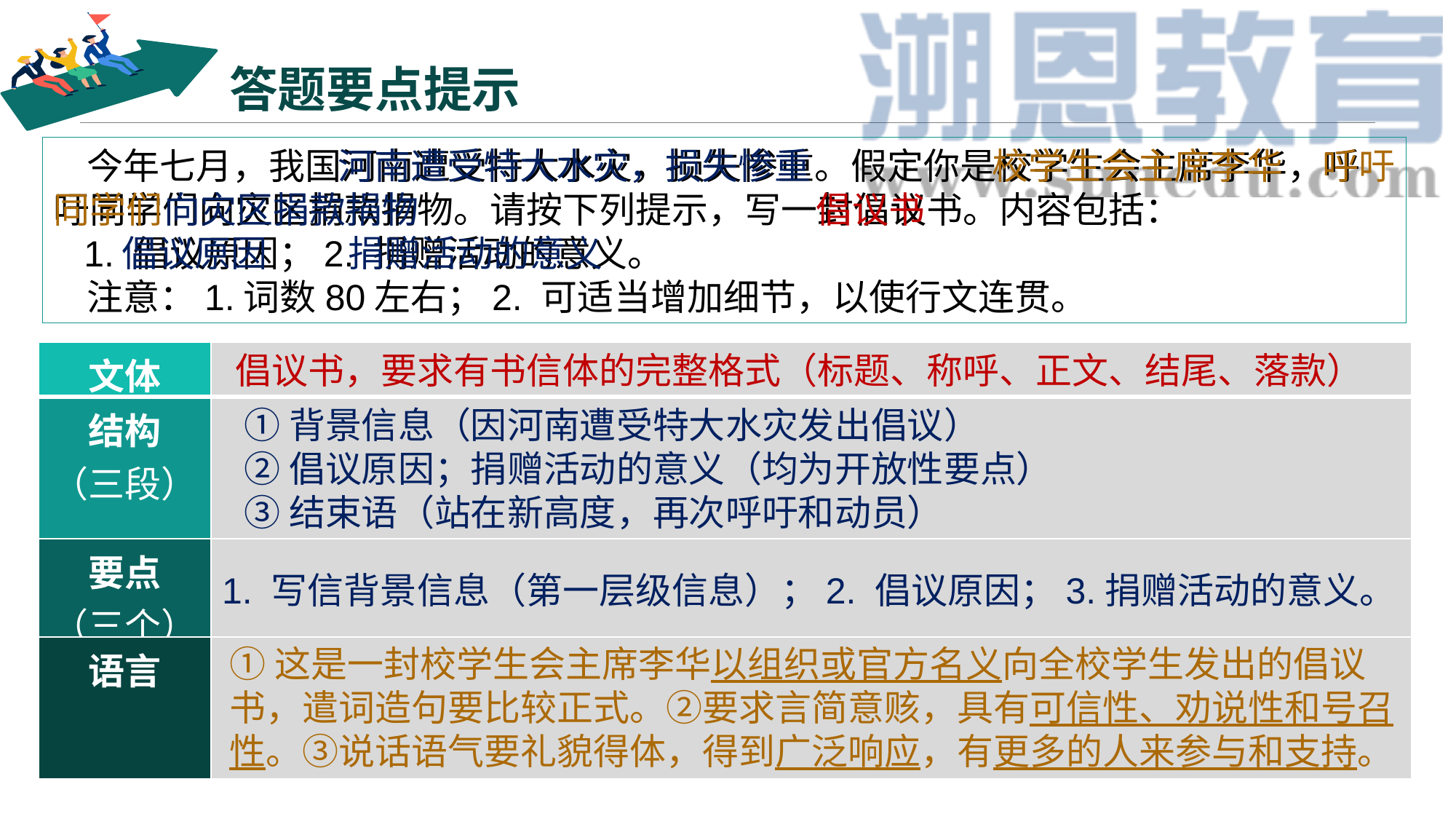

# 答题要点提示
   今年七月，我国河南遭受特大水灾，损失惨重。假定你是校学生会主席李华，呼吁同学们向灾区捐款捐物。请按下列提示，写一封倡议书。内容包括：
   1. 倡议原因；2. 捐赠活动的意义。
   注意：1.词数80左右；2. 可适当增加细节，以使行文连贯。
河南遭受特大水灾，损失惨重
校学生会主席李华
呼吁
同学们
向灾区捐款捐物
倡议书
倡议原因
捐赠活动的意义
| 文体 |  |
| --- | --- |
| 结构 （三段） |  |
| 要点 （三个） |  |
| 语言 |  |
倡议书，要求有书信体的完整格式（标题、称呼、正文、结尾、落款）
①背景信息（因河南遭受特大水灾发出倡议）
②倡议原因；捐赠活动的意义（均为开放性要点）
③结束语（站在新高度，再次呼吁和动员）
1. 写信背景信息（第一层级信息）；2. 倡议原因；3.捐赠活动的意义。
①这是一封校学生会主席李华以组织或官方名义向全校学生发出的倡议书，遣词造句要比较正式。②要求言简意赅，具有可信性、劝说性和号召性。③说话语气要礼貌得体，得到广泛响应，有更多的人来参与和支持。
4